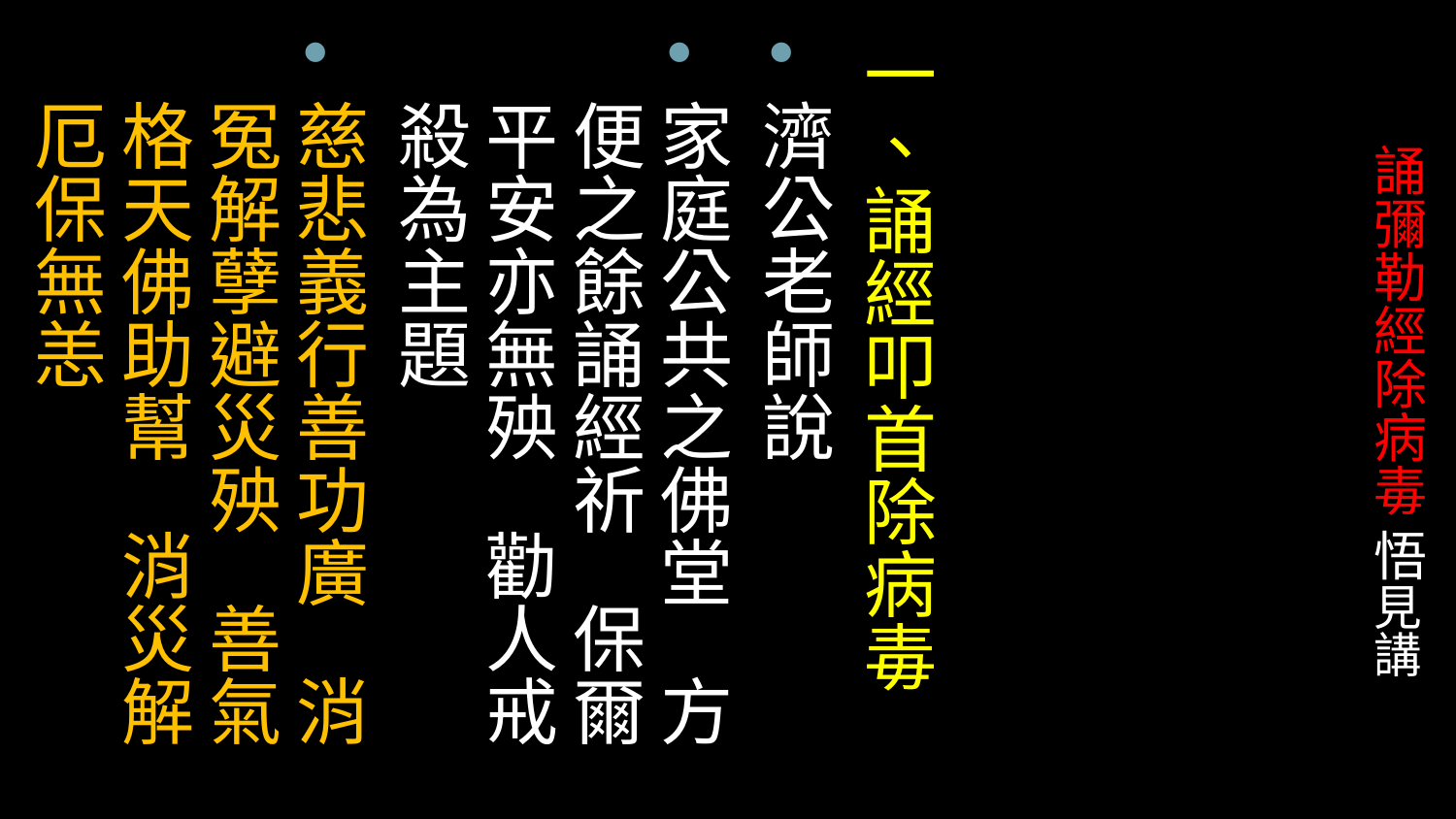

一、誦經叩首除病毒
濟公老師說
家庭公共之佛堂    方便之餘誦經祈    保爾平安亦無殃    勸人戒殺為主題
慈悲義行善功廣    消冤解孽避災殃    善氣格天佛助幫    消災解厄保無恙
# 誦彌勒經除病毒 悟見講